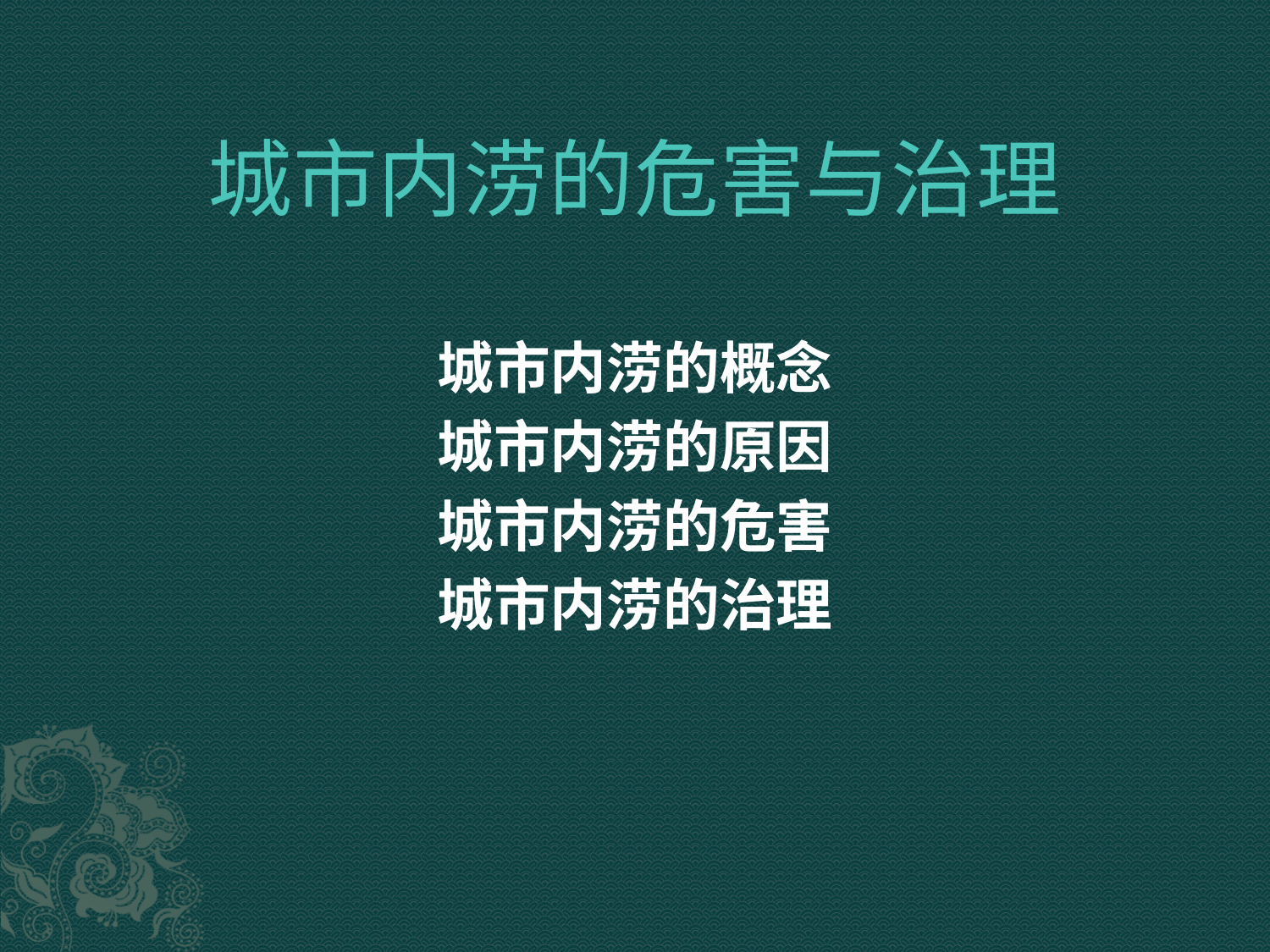

# 城市内涝的危害与治理
城市内涝的概念
城市内涝的原因
城市内涝的危害
城市内涝的治理